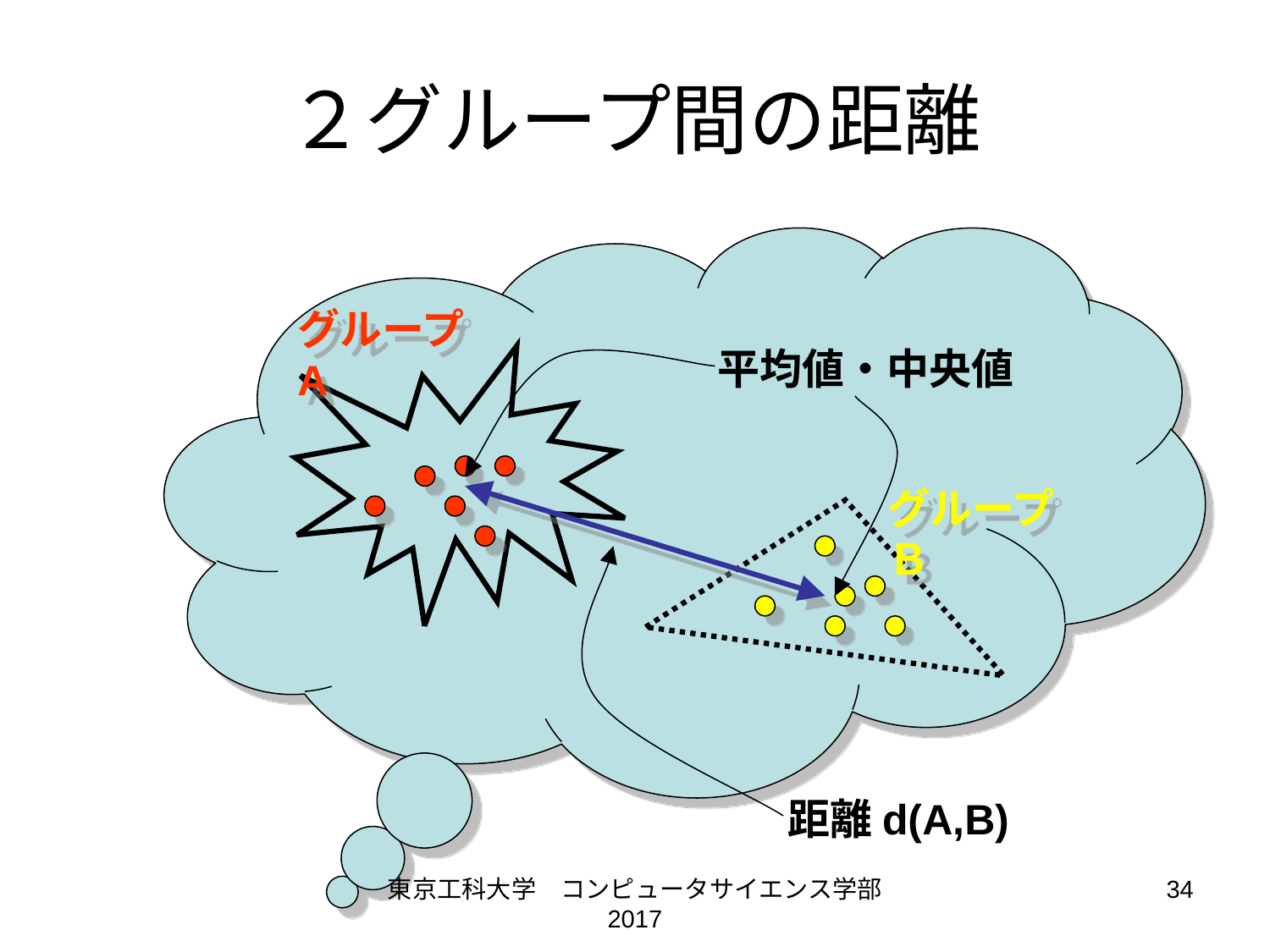

# ２グループ間の距離

グループA
平均値・中央値

グループＢ

距離d(A,B)
東京工科大学　コンピュータサイエンス学部 2017
34